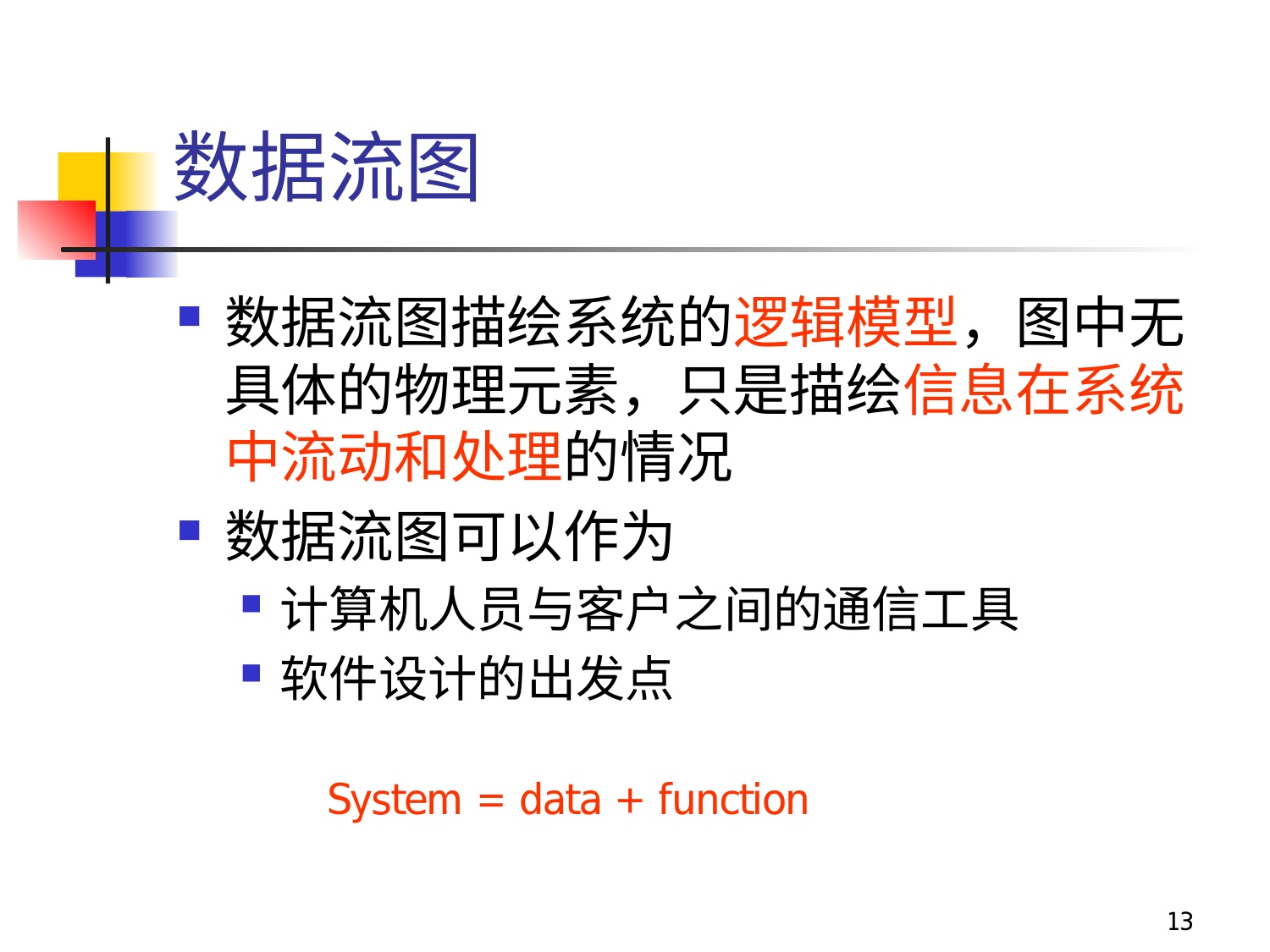

# 数据流图
数据流图描绘系统的逻辑模型，图中无具体的物理元素，只是描绘信息在系统中流动和处理的情况
数据流图可以作为
计算机人员与客户之间的通信工具
软件设计的出发点

System = data + function
13